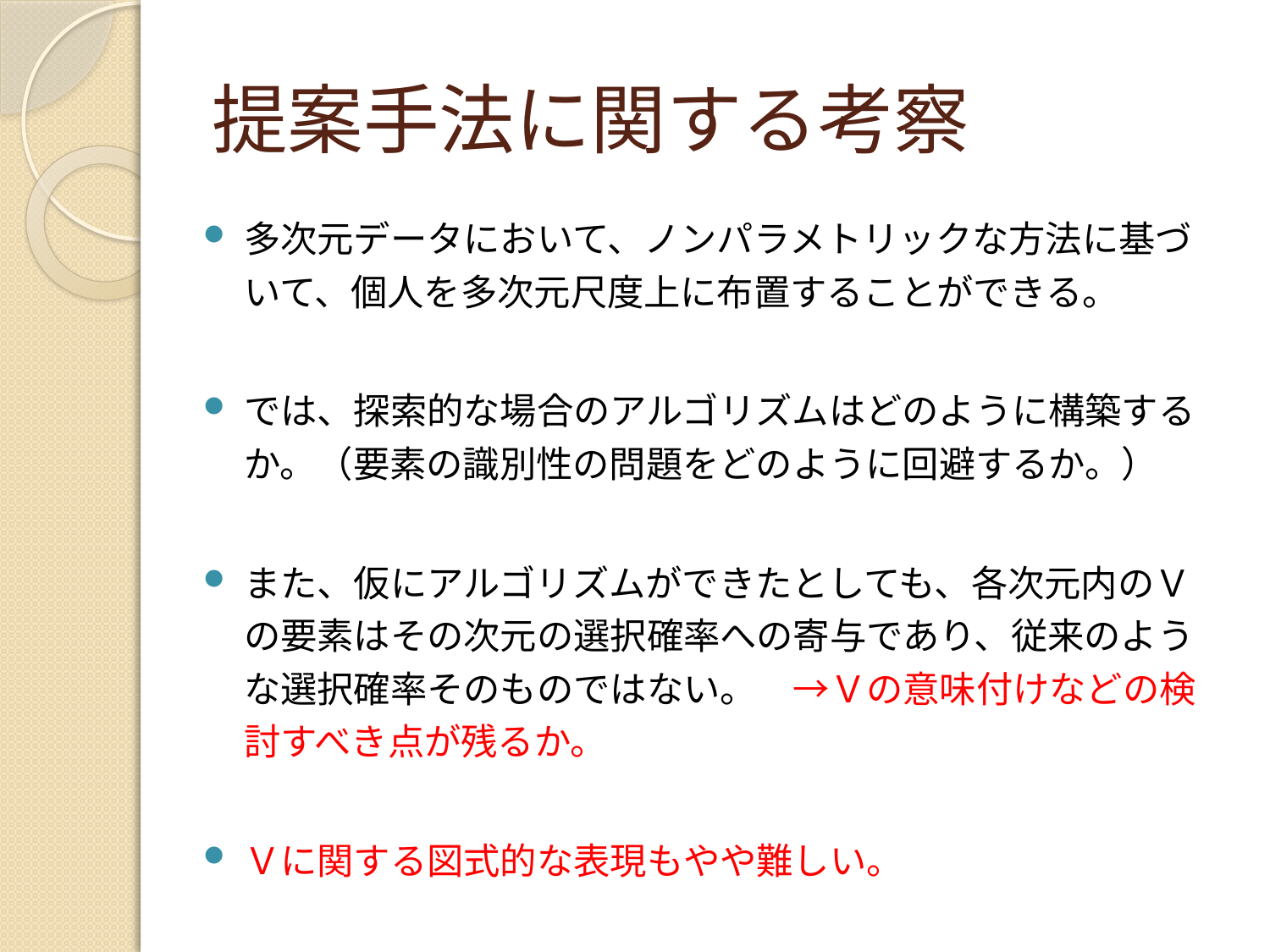

# 提案手法に関する考察
多次元データにおいて、ノンパラメトリックな方法に基づいて、個人を多次元尺度上に布置することができる。

では、探索的な場合のアルゴリズムはどのように構築するか。（要素の識別性の問題をどのように回避するか。）

また、仮にアルゴリズムができたとしても、各次元内のＶの要素はその次元の選択確率への寄与であり、従来のような選択確率そのものではない。　→Ｖの意味付けなどの検討すべき点が残るか。

Ｖに関する図式的な表現もやや難しい。